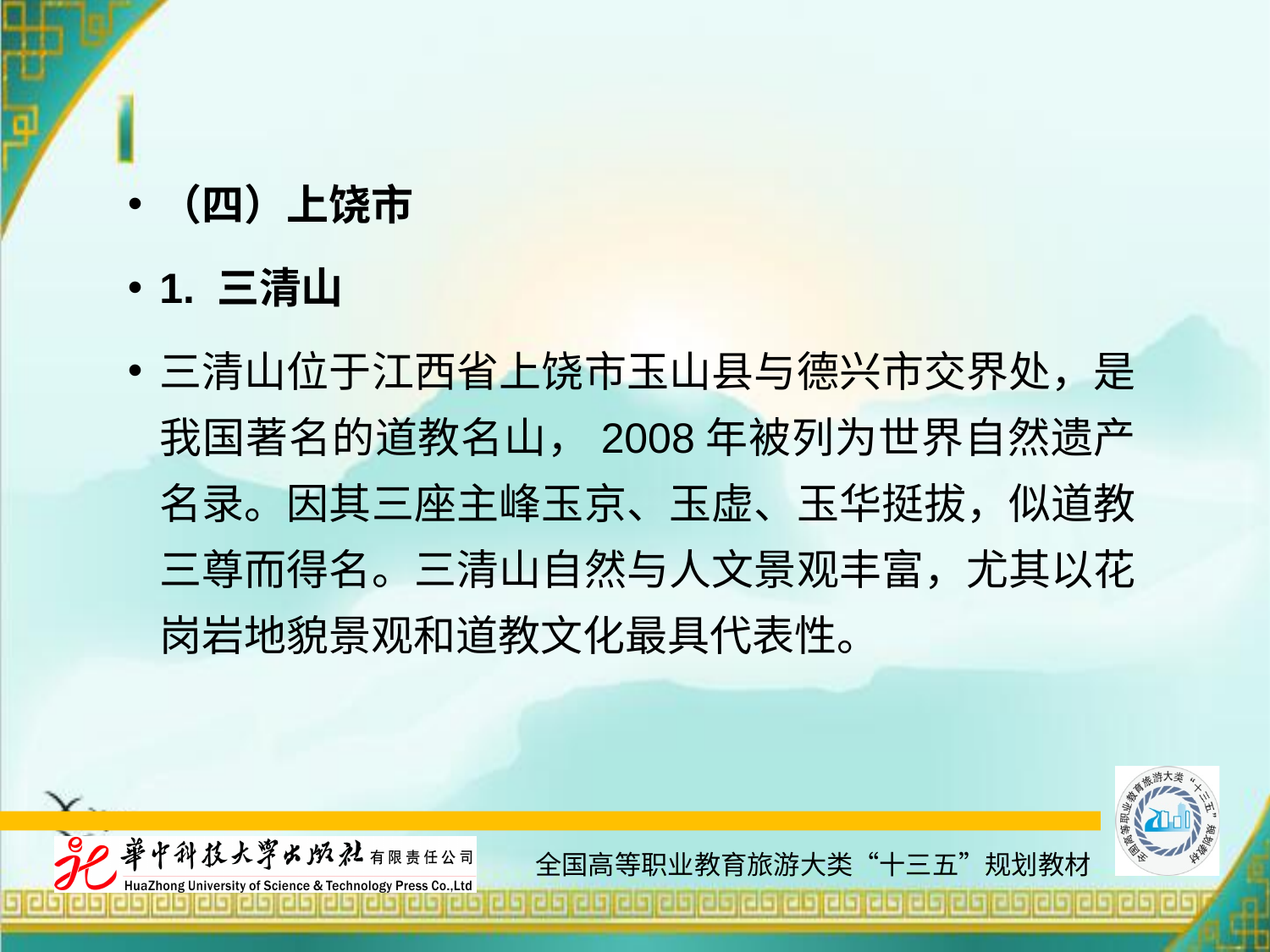

#
（四）上饶市
1. 三清山
三清山位于江西省上饶市玉山县与德兴市交界处，是我国著名的道教名山，2008年被列为世界自然遗产名录。因其三座主峰玉京、玉虚、玉华挺拔，似道教三尊而得名。三清山自然与人文景观丰富，尤其以花岗岩地貌景观和道教文化最具代表性。